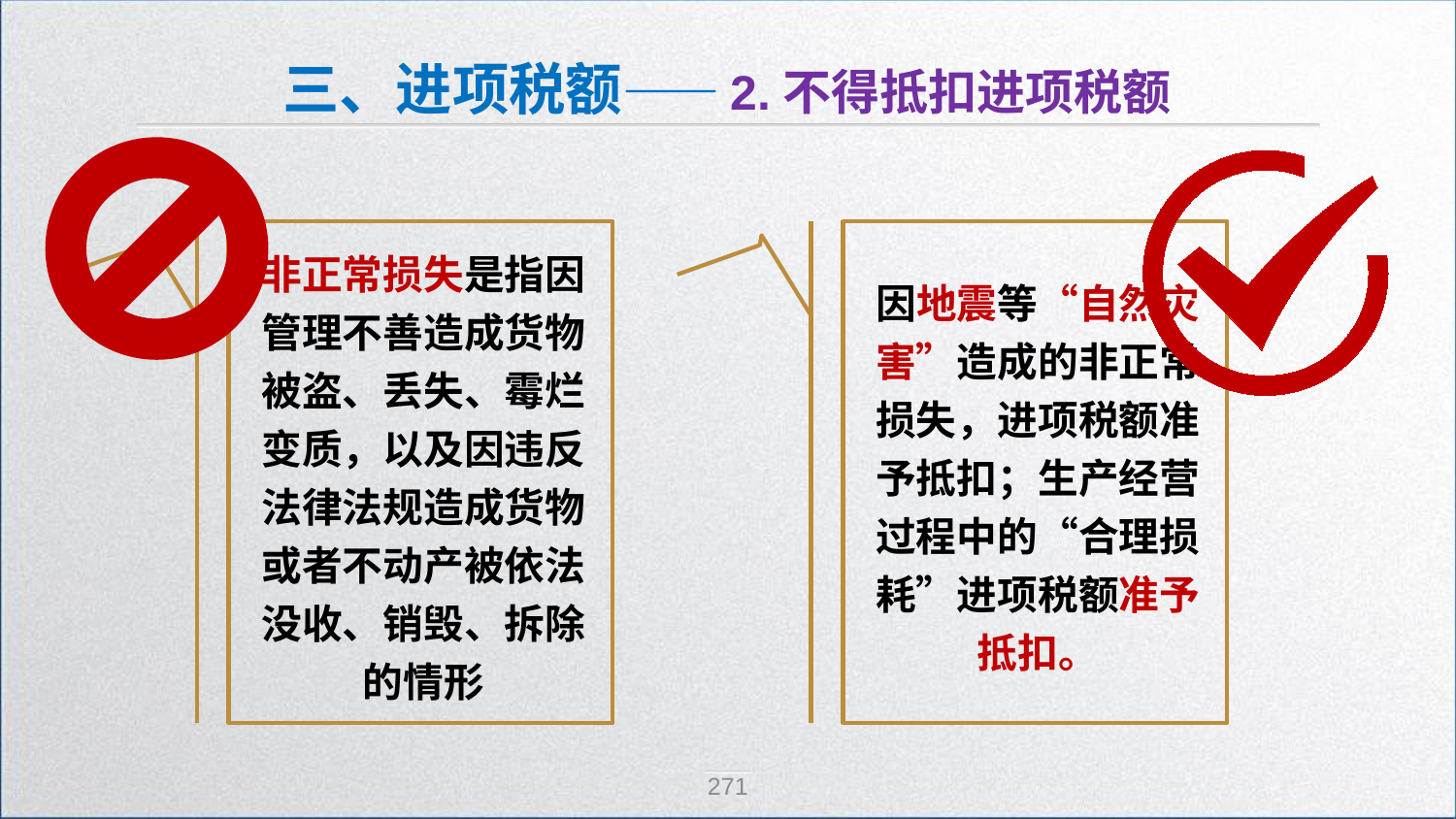

三、进项税额——2.不得抵扣进项税额

非正常损失是指因管理不善造成货物被盗、丢失、霉烂变质，以及因违反法律法规造成货物或者不动产被依法没收、销毁、拆除的情形
因地震等“自然灾害”造成的非正常损失，进项税额准予抵扣；生产经营过程中的“合理损耗”进项税额准予抵扣。
271